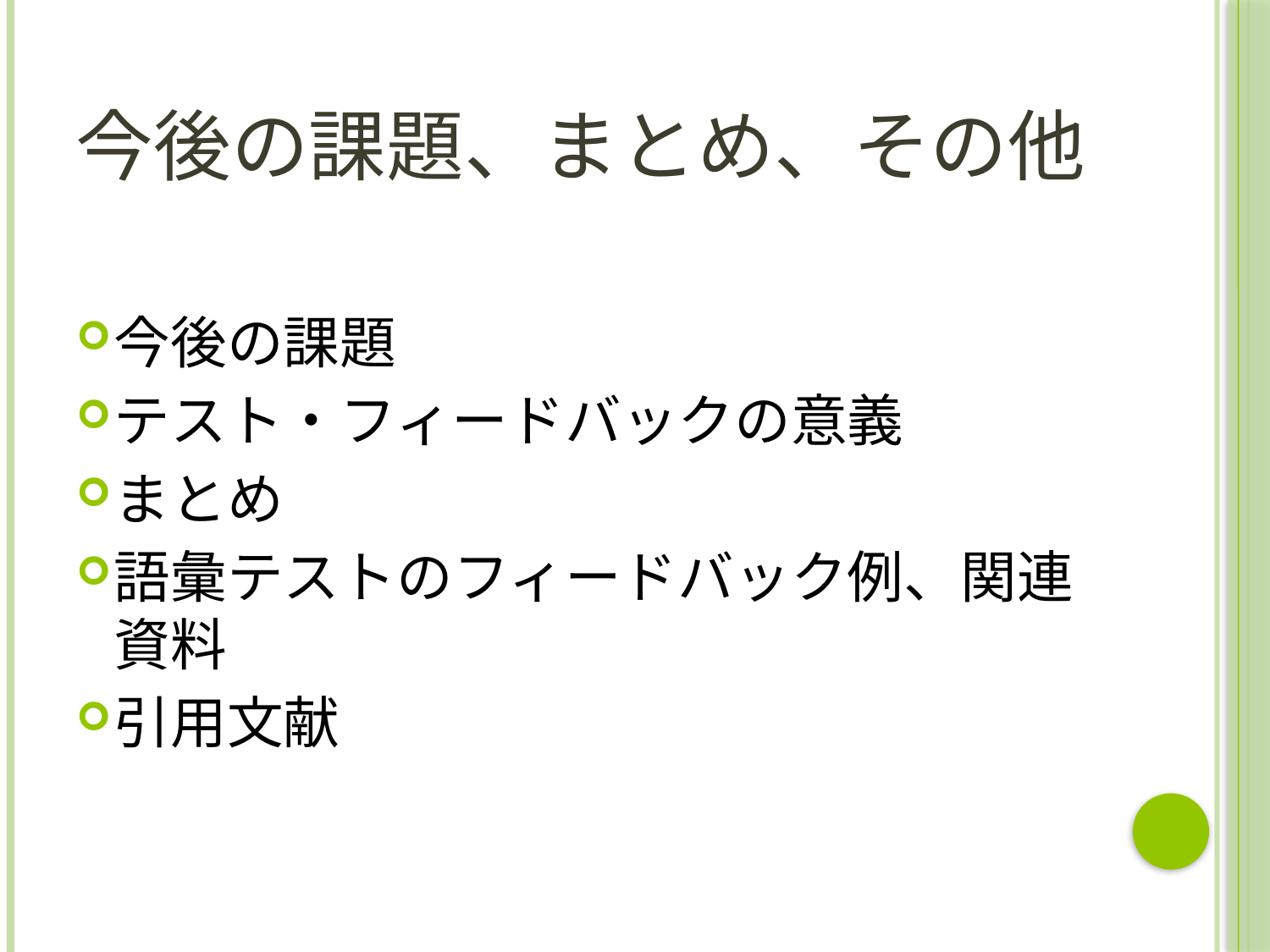

# 今後の課題、まとめ、その他

今後の課題
テスト・フィードバックの意義
まとめ
語彙テストのフィードバック例、関連資料
引用文献